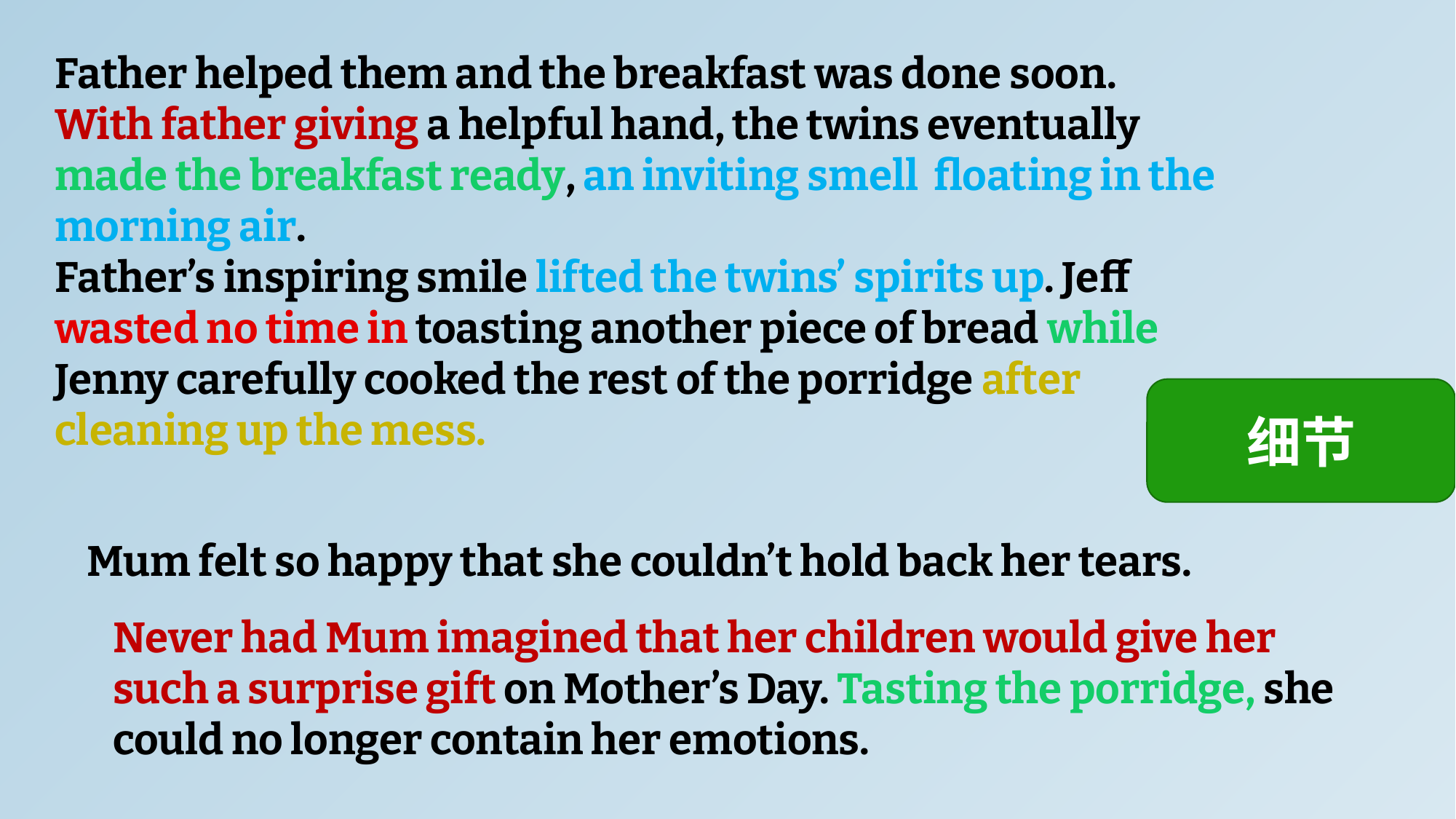

Father helped them and the breakfast was done soon.
With father giving a helpful hand, the twins eventually made the breakfast ready, an inviting smell  floating in the morning air.
Father’s inspiring smile lifted the twins’ spirits up. Jeff wasted no time in toasting another piece of bread while Jenny carefully cooked the rest of the porridge after cleaning up the mess.
细节
Mum felt so happy that she couldn’t hold back her tears.
Never had Mum imagined that her children would give her
such a surprise gift on Mother’s Day. Tasting the porridge, she
could no longer contain her emotions.